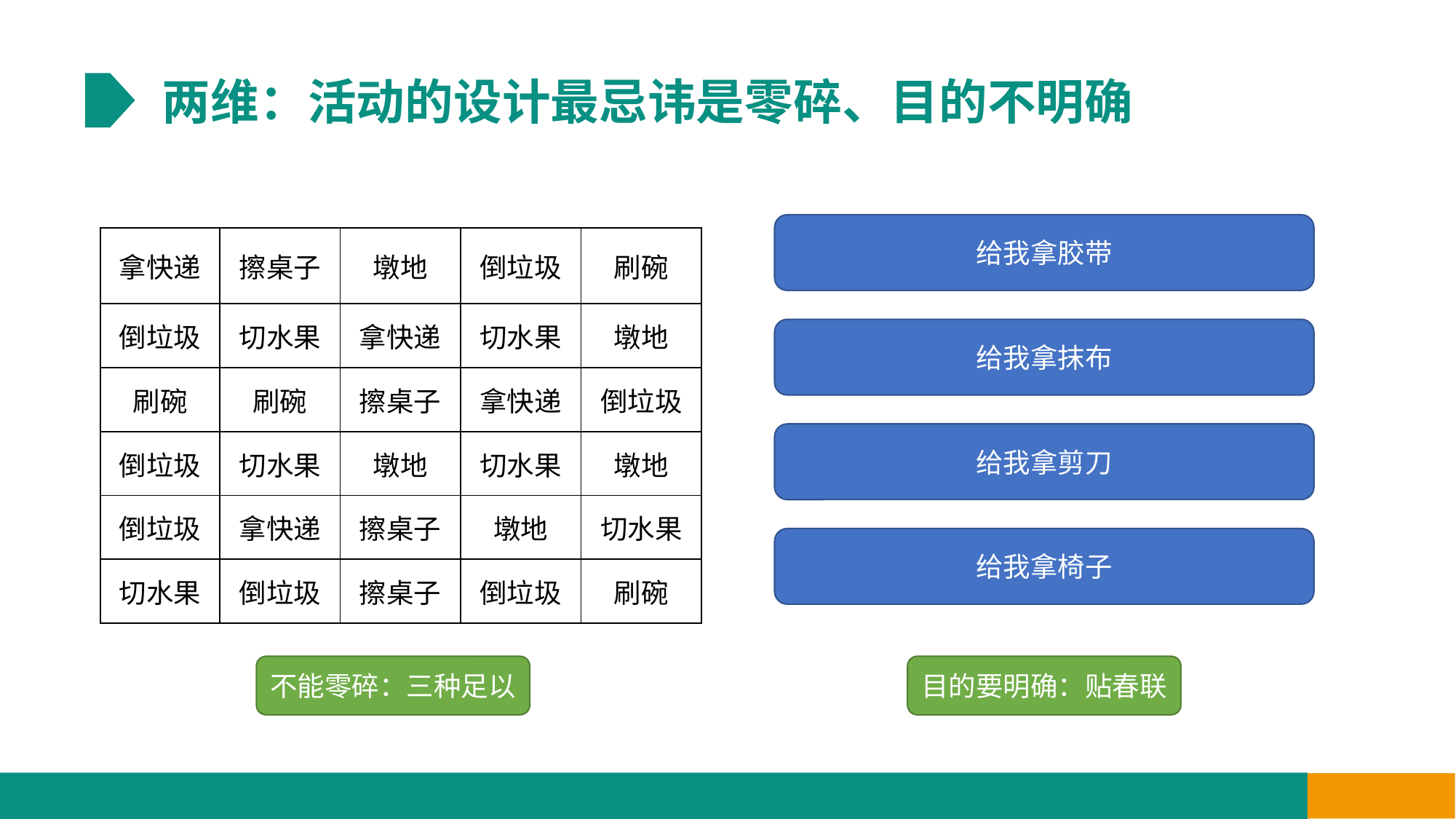

两维：活动的设计最忌讳是零碎、目的不明确
给我拿胶带
| 拿快递 | 擦桌子 | 墩地 | 倒垃圾 | 刷碗 |
| --- | --- | --- | --- | --- |
| 倒垃圾 | 切水果 | 拿快递 | 切水果 | 墩地 |
| 刷碗 | 刷碗 | 擦桌子 | 拿快递 | 倒垃圾 |
| 倒垃圾 | 切水果 | 墩地 | 切水果 | 墩地 |
| 倒垃圾 | 拿快递 | 擦桌子 | 墩地 | 切水果 |
| 切水果 | 倒垃圾 | 擦桌子 | 倒垃圾 | 刷碗 |
给我拿抹布
给我拿剪刀
给我拿椅子
不能零碎：三种足以
目的要明确：贴春联